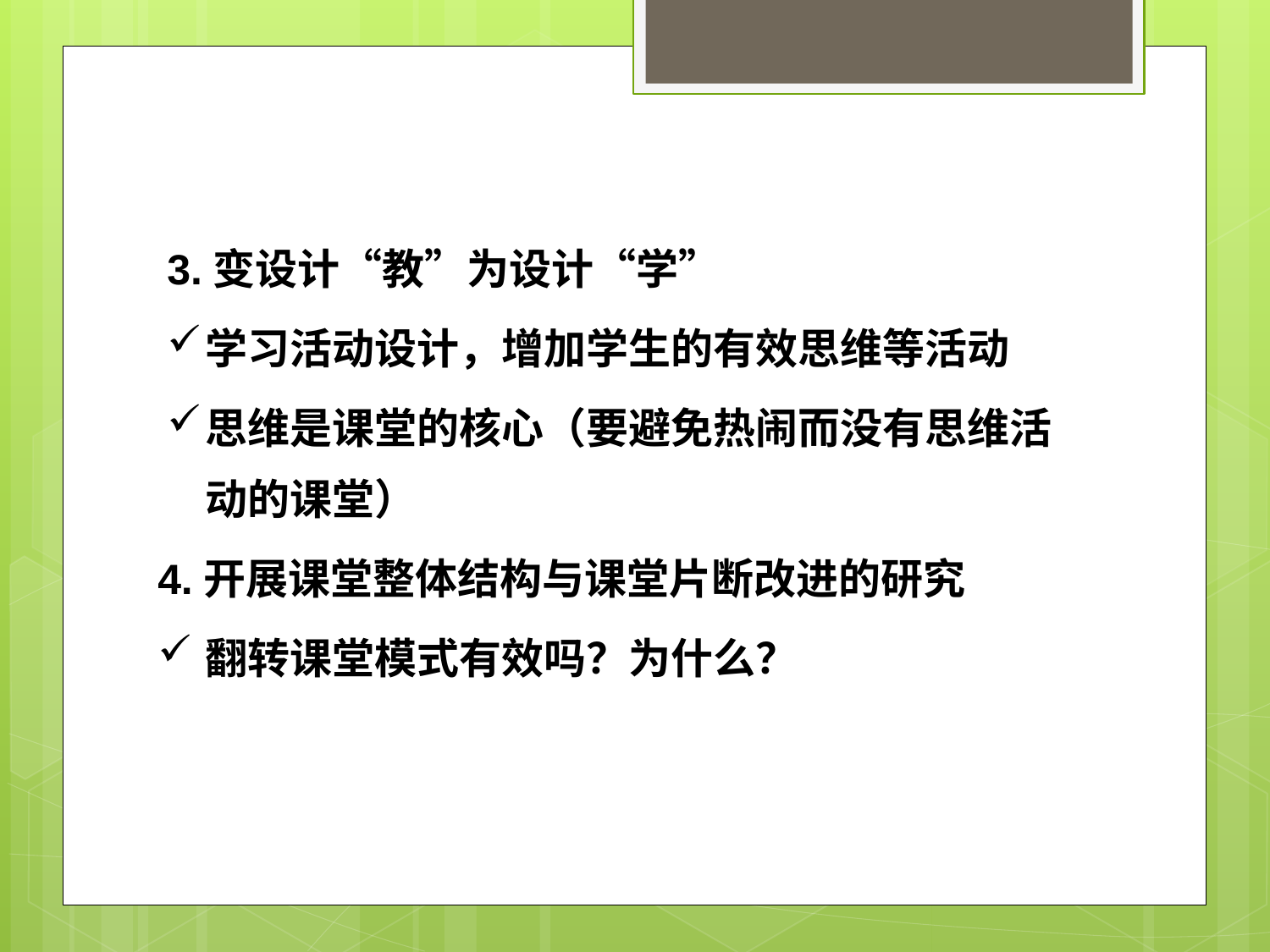

3.变设计“教”为设计“学”
学习活动设计，增加学生的有效思维等活动
思维是课堂的核心（要避免热闹而没有思维活动的课堂）
4.开展课堂整体结构与课堂片断改进的研究
翻转课堂模式有效吗？为什么？